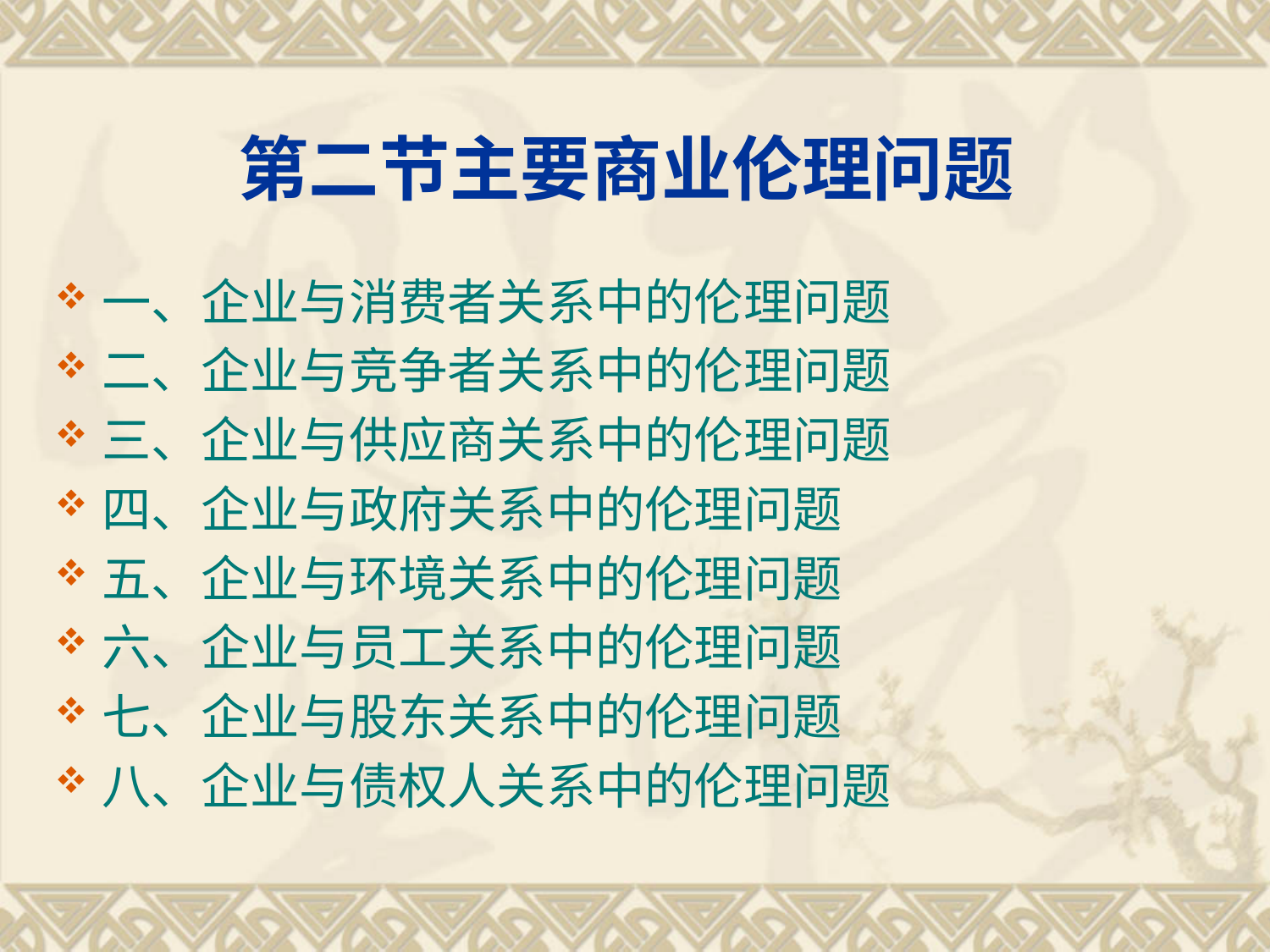

第二节主要商业伦理问题
一、企业与消费者关系中的伦理问题
二、企业与竞争者关系中的伦理问题
三、企业与供应商关系中的伦理问题
四、企业与政府关系中的伦理问题
五、企业与环境关系中的伦理问题
六、企业与员工关系中的伦理问题
七、企业与股东关系中的伦理问题
八、企业与债权人关系中的伦理问题